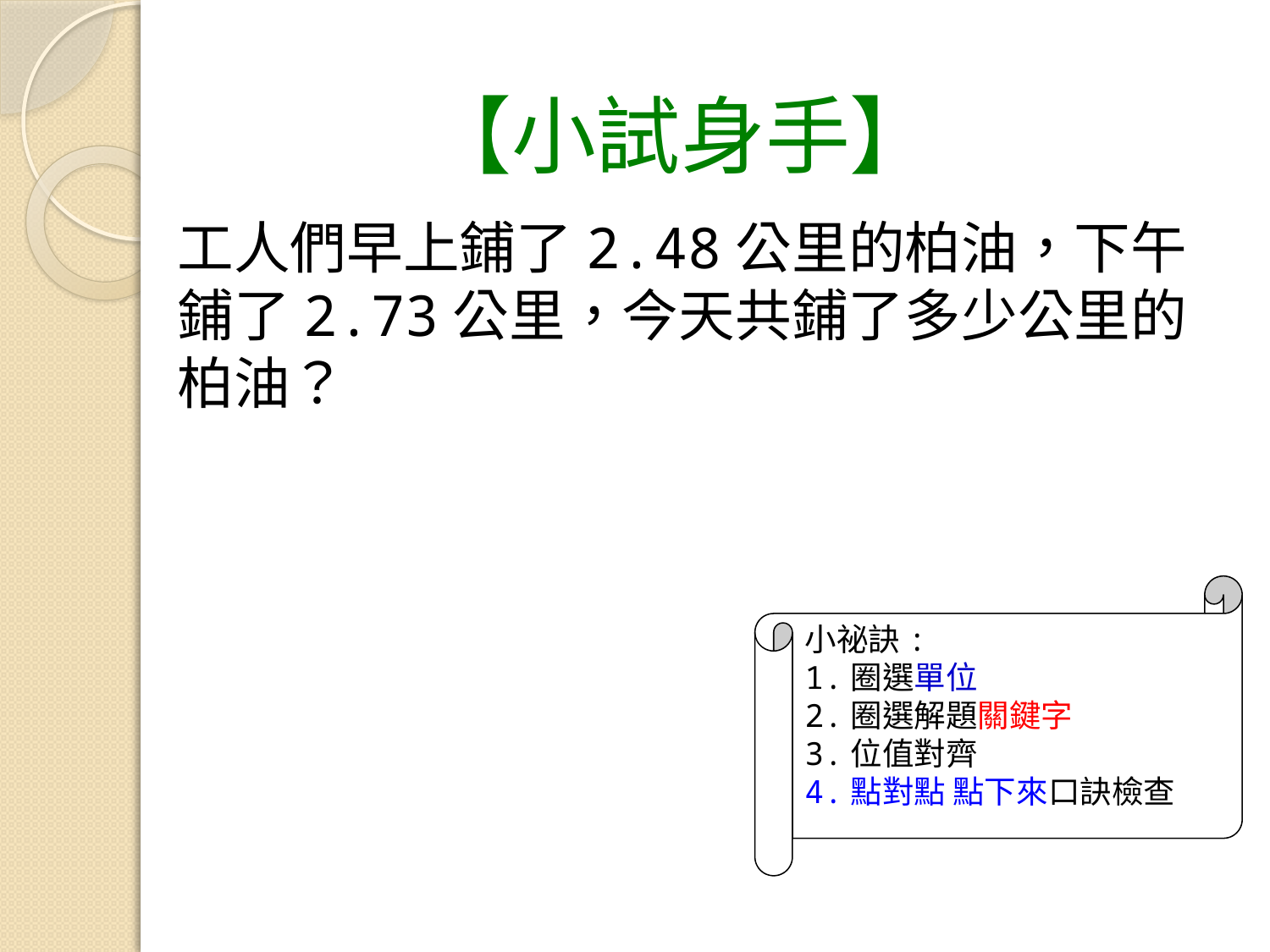

【小試身手】
工人們早上鋪了2.48公里的柏油，下午鋪了2.73公里，今天共鋪了多少公里的柏油？
小祕訣:
1.圈選單位
2.圈選解題關鍵字
3.位值對齊
4.點對點 點下來口訣檢查